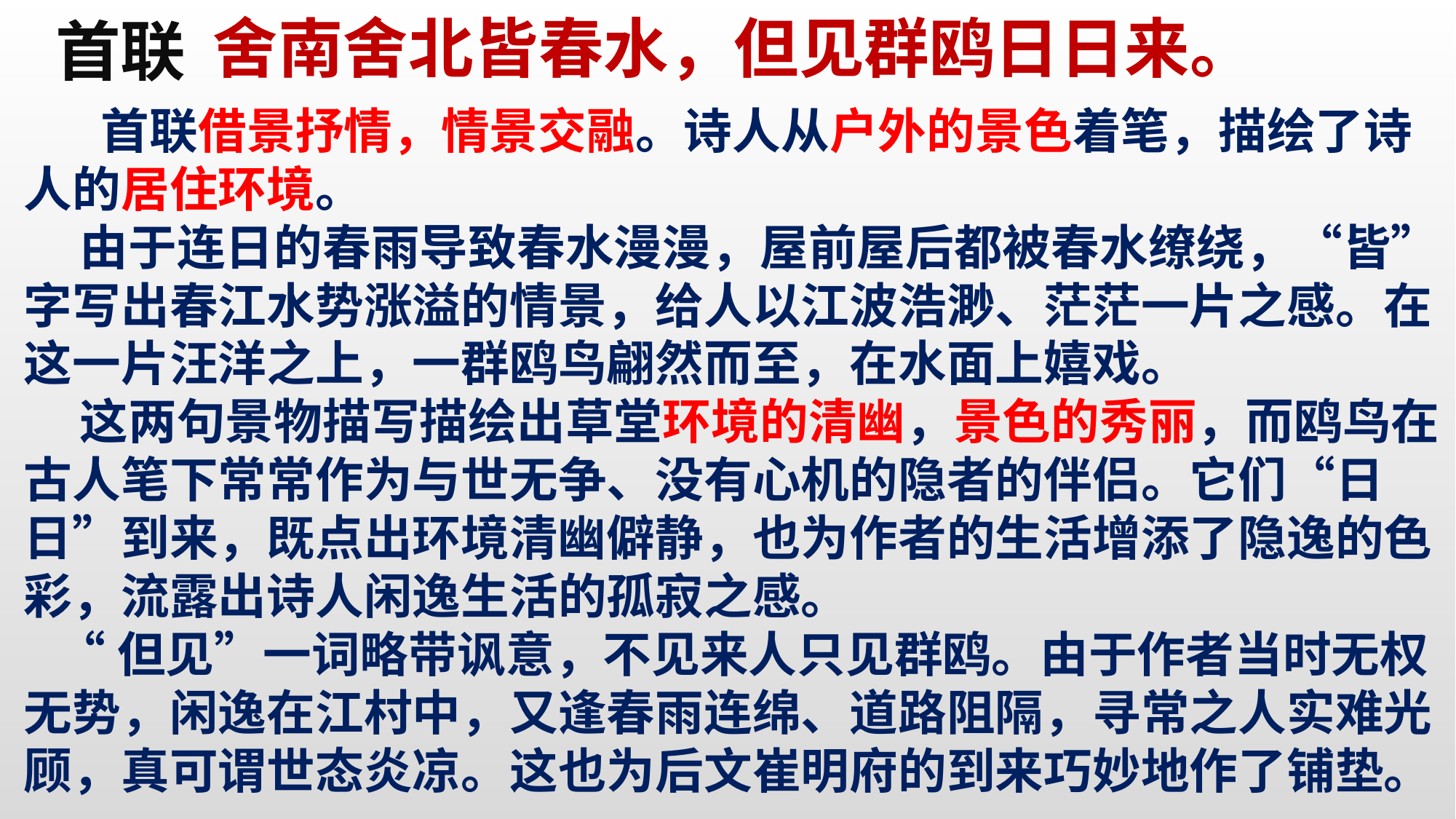

舍南舍北皆春水，但见群鸥日日来。
首联
      首联借景抒情，情景交融。诗人从户外的景色着笔，描绘了诗人的居住环境。
    由于连日的春雨导致春水漫漫，屋前屋后都被春水缭绕，“皆”字写出春江水势涨溢的情景，给人以江波浩渺、茫茫一片之感。在这一片汪洋之上，一群鸥鸟翩然而至，在水面上嬉戏。
    这两句景物描写描绘出草堂环境的清幽，景色的秀丽，而鸥鸟在古人笔下常常作为与世无争、没有心机的隐者的伴侣。它们“日日”到来，既点出环境清幽僻静，也为作者的生活增添了隐逸的色彩，流露出诗人闲逸生活的孤寂之感。
   “但见”一词略带讽意，不见来人只见群鸥。由于作者当时无权无势，闲逸在江村中，又逢春雨连绵、道路阻隔，寻常之人实难光顾，真可谓世态炎凉。这也为后文崔明府的到来巧妙地作了铺垫。